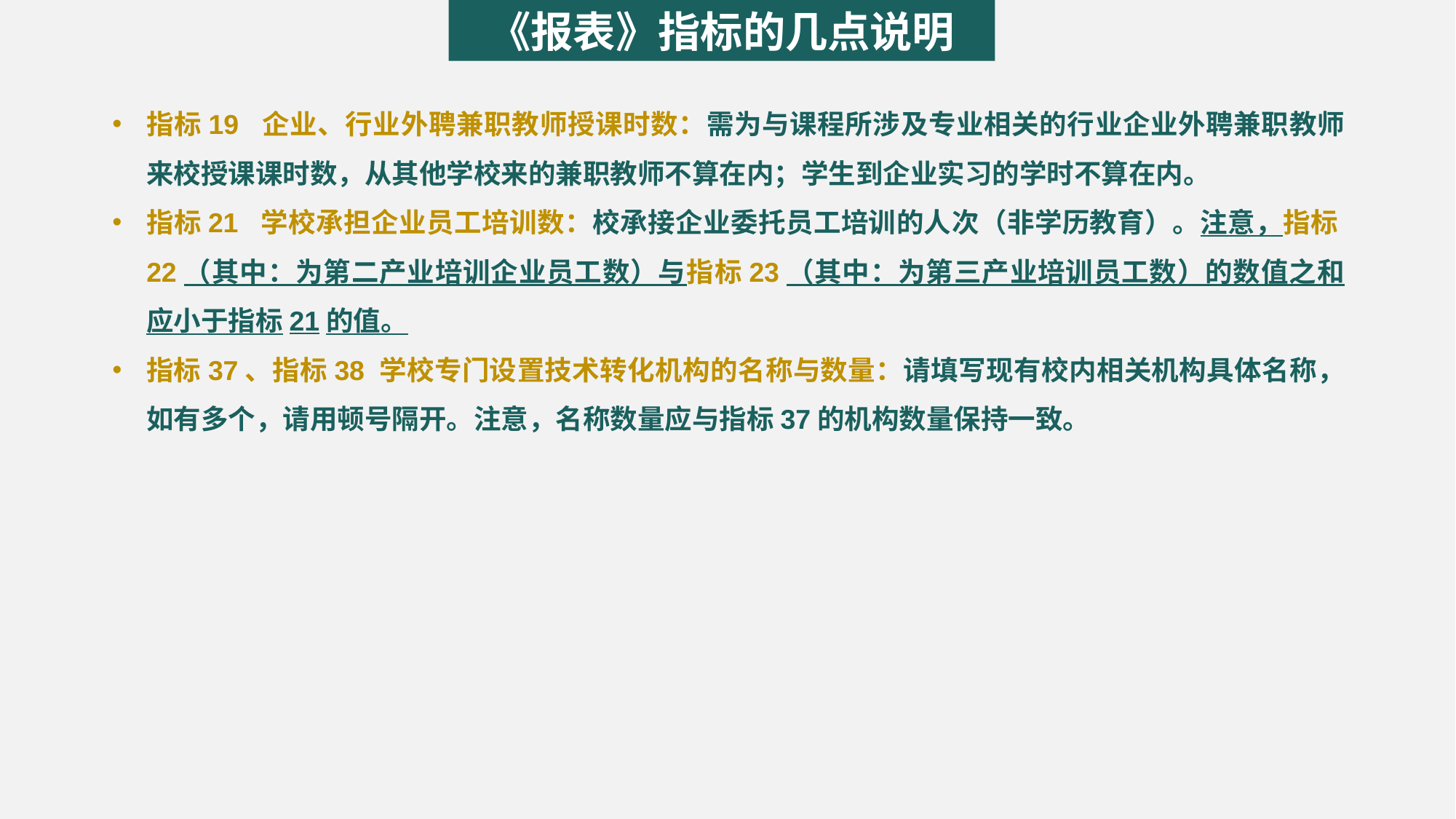

《报表》指标的几点说明
指标19  企业、行业外聘兼职教师授课时数：需为与课程所涉及专业相关的行业企业外聘兼职教师来校授课课时数，从其他学校来的兼职教师不算在内；学生到企业实习的学时不算在内。
指标21  学校承担企业员工培训数：校承接企业委托员工培训的人次（非学历教育）。注意，指标22（其中：为第二产业培训企业员工数）与指标23（其中：为第三产业培训员工数）的数值之和应小于指标21的值。
指标37、指标38 学校专门设置技术转化机构的名称与数量：请填写现有校内相关机构具体名称，如有多个，请用顿号隔开。注意，名称数量应与指标37的机构数量保持一致。

14